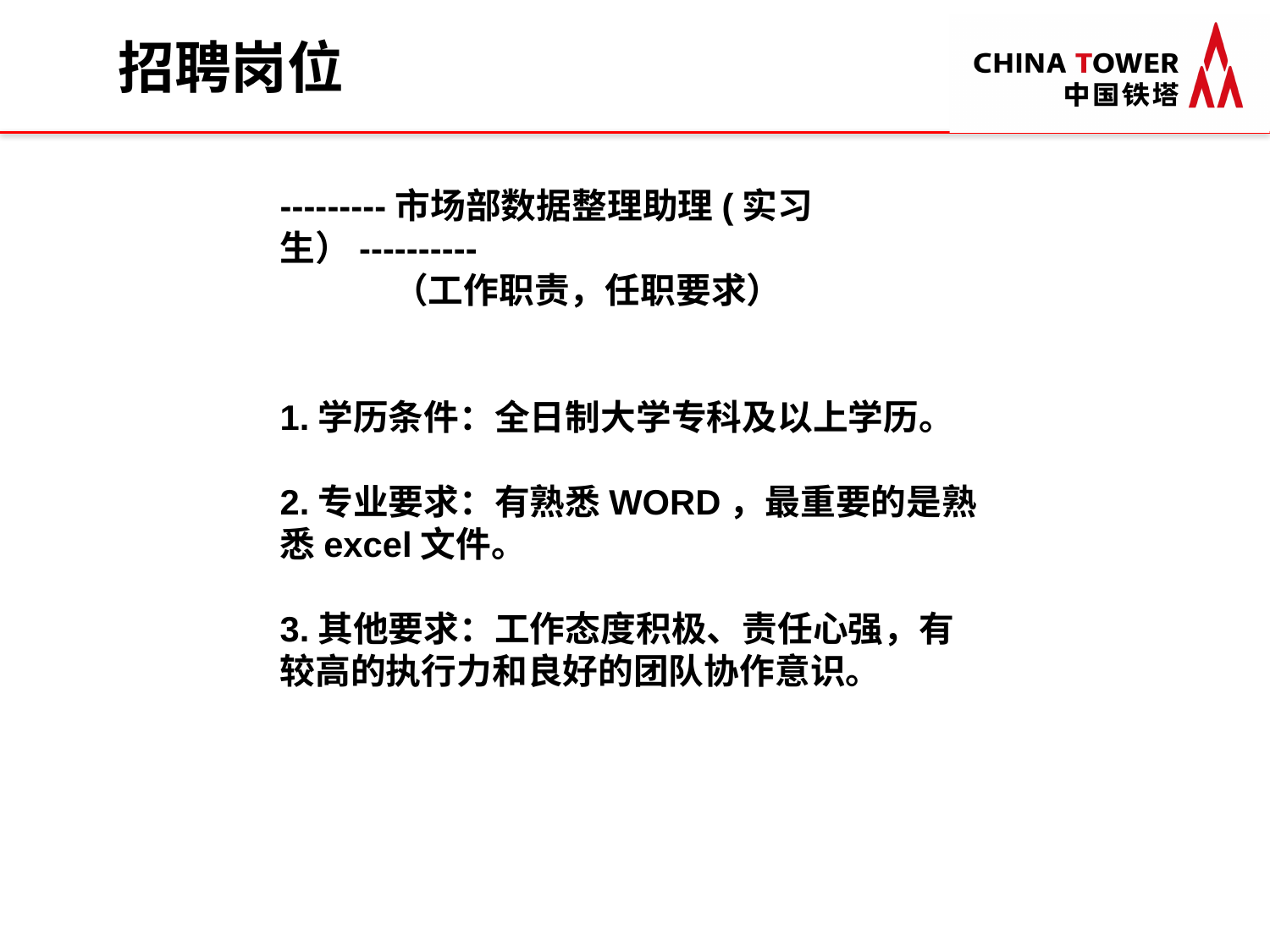

招聘岗位
---------市场部数据整理助理(实习生）----------
             （工作职责，任职要求）

1.学历条件：全日制大学专科及以上学历。

2.专业要求：有熟悉WORD，最重要的是熟悉excel文件。

3.其他要求：工作态度积极、责任心强，有较高的执行力和良好的团队协作意识。